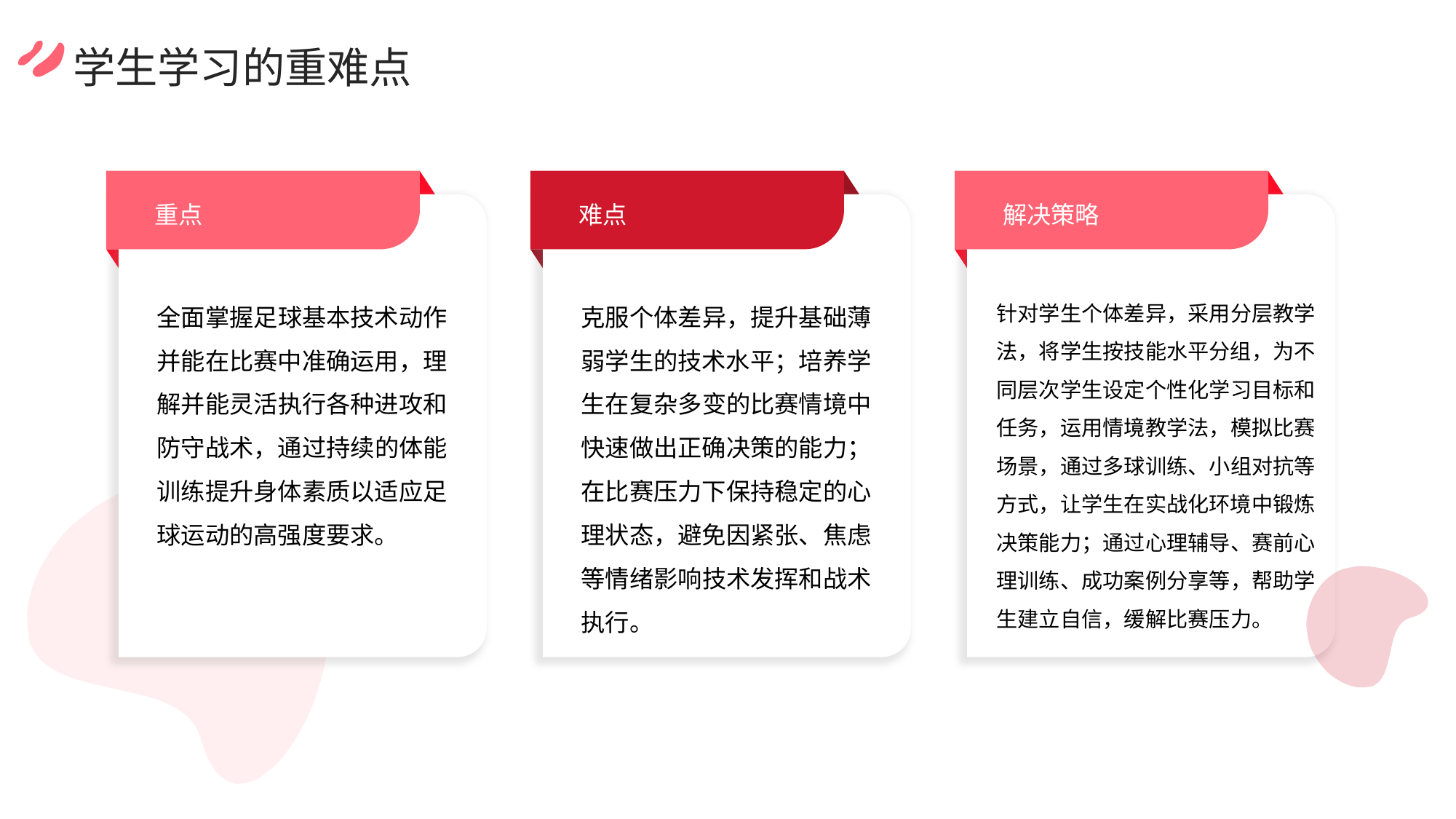

学生学习的重难点

重点

难点

解决策略

全面掌握足球基本技术动作并能在比赛中准确运用，理解并能灵活执行各种进攻和防守战术，通过持续的体能训练提升身体素质以适应足球运动的高强度要求。
克服个体差异，提升基础薄弱学生的技术水平；培养学生在复杂多变的比赛情境中快速做出正确决策的能力；在比赛压力下保持稳定的心理状态，避免因紧张、焦虑等情绪影响技术发挥和战术执行。
针对学生个体差异，采用分层教学法，将学生按技能水平分组，为不同层次学生设定个性化学习目标和任务，运用情境教学法，模拟比赛场景，通过多球训练、小组对抗等方式，让学生在实战化环境中锻炼决策能力；通过心理辅导、赛前心理训练、成功案例分享等，帮助学生建立自信，缓解比赛压力。